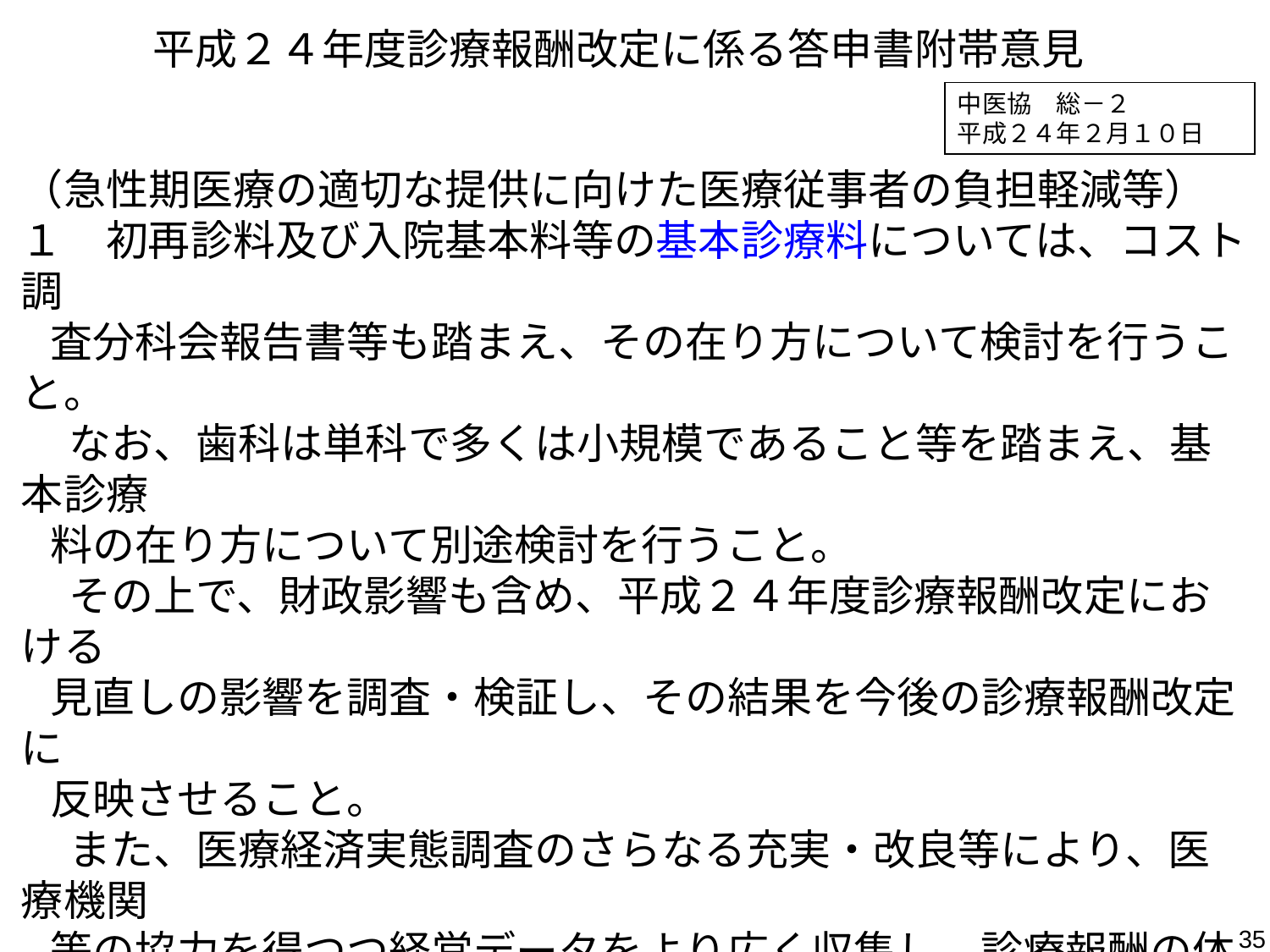

平成２４年度診療報酬改定に係る答申書附帯意見
中医協　総－２
平成２４年２月１０日
（急性期医療の適切な提供に向けた医療従事者の負担軽減等）
１　初再診料及び入院基本料等の基本診療料については、コスト調
  査分科会報告書等も踏まえ、その在り方について検討を行うこと。
    なお、歯科は単科で多くは小規模であること等を踏まえ、基本診療
  料の在り方について別途検討を行うこと。
    その上で、財政影響も含め、平成２４年度診療報酬改定における
  見直しの影響を調査・検証し、その結果を今後の診療報酬改定に
  反映させること。
    また、医療経済実態調査のさらなる充実・改良等により、医療機関
  等の協力を得つつ経営データをより広く収集し、診療報酬の体系的
  見直しを進めること。

35